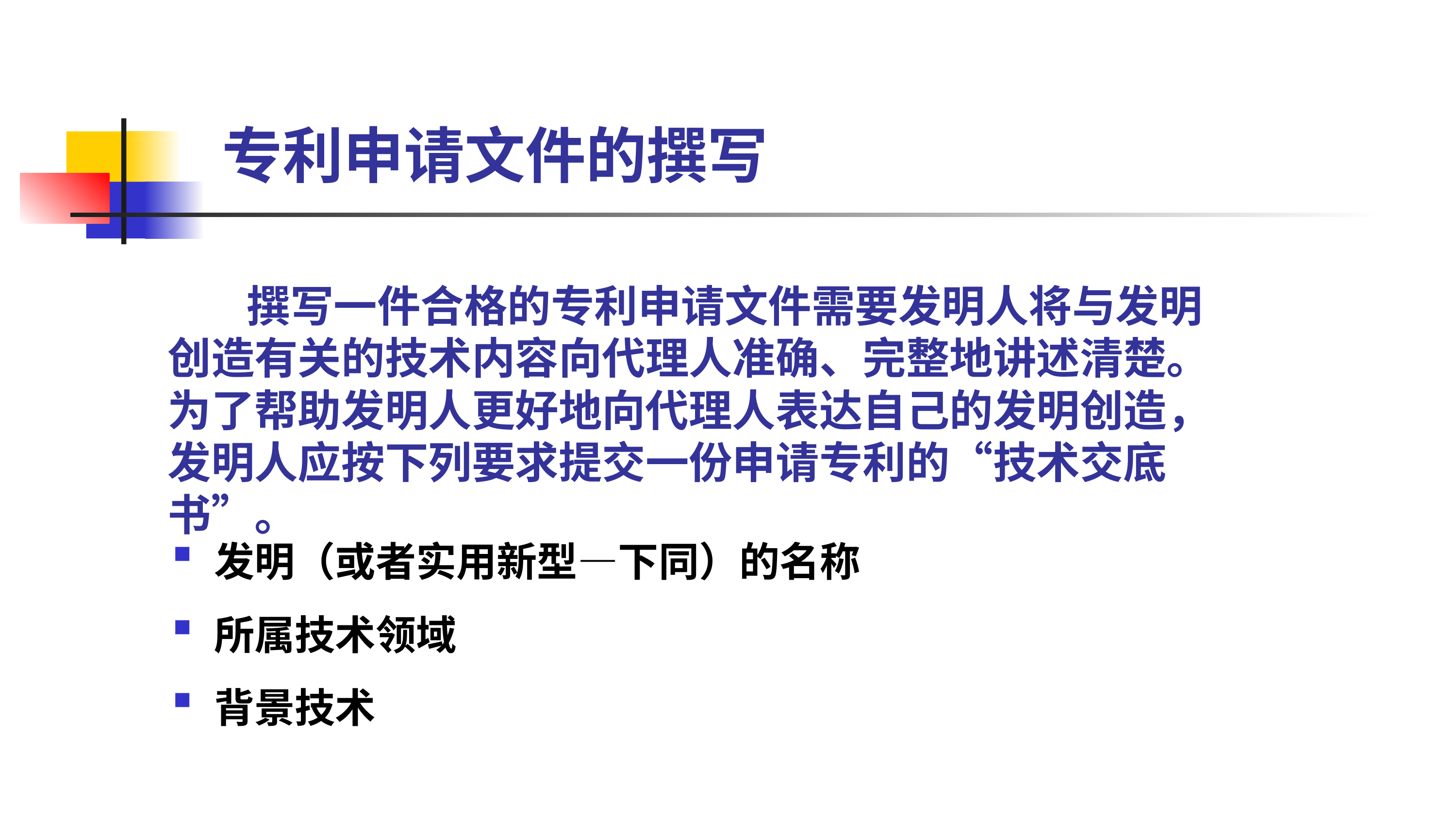

# 专利申请文件的撰写
       撰写一件合格的专利申请文件需要发明人将与发明创造有关的技术内容向代理人准确、完整地讲述清楚。为了帮助发明人更好地向代理人表达自己的发明创造，发明人应按下列要求提交一份申请专利的“技术交底书”。

发明（或者实用新型—下同）的名称
所属技术领域
背景技术